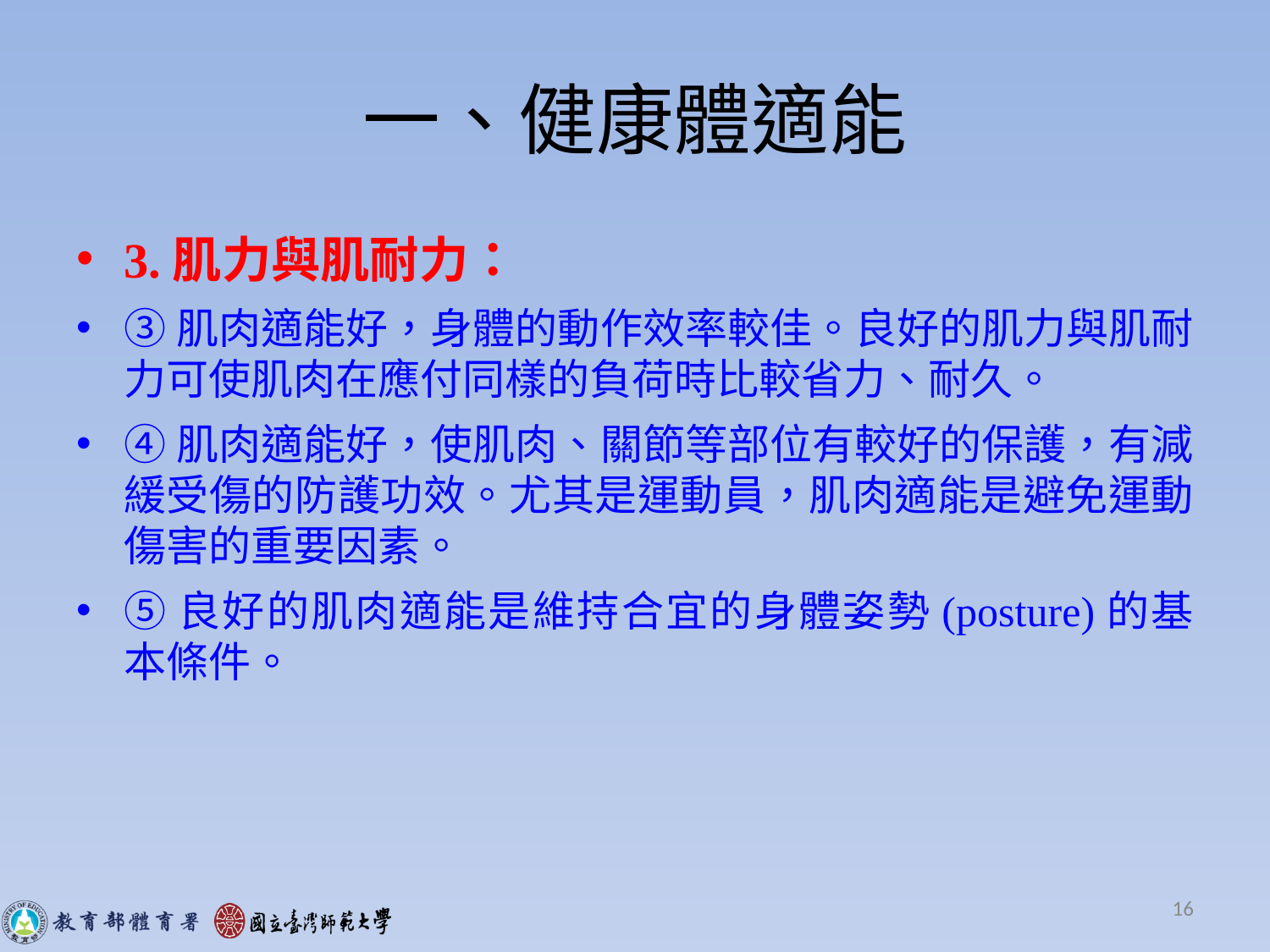

# 一、健康體適能
3.肌力與肌耐力：
③肌肉適能好，身體的動作效率較佳。良好的肌力與肌耐力可使肌肉在應付同樣的負荷時比較省力、耐久。
④肌肉適能好，使肌肉、關節等部位有較好的保護，有減緩受傷的防護功效。尤其是運動員，肌肉適能是避免運動傷害的重要因素。
⑤良好的肌肉適能是維持合宜的身體姿勢(posture)的基本條件。
16